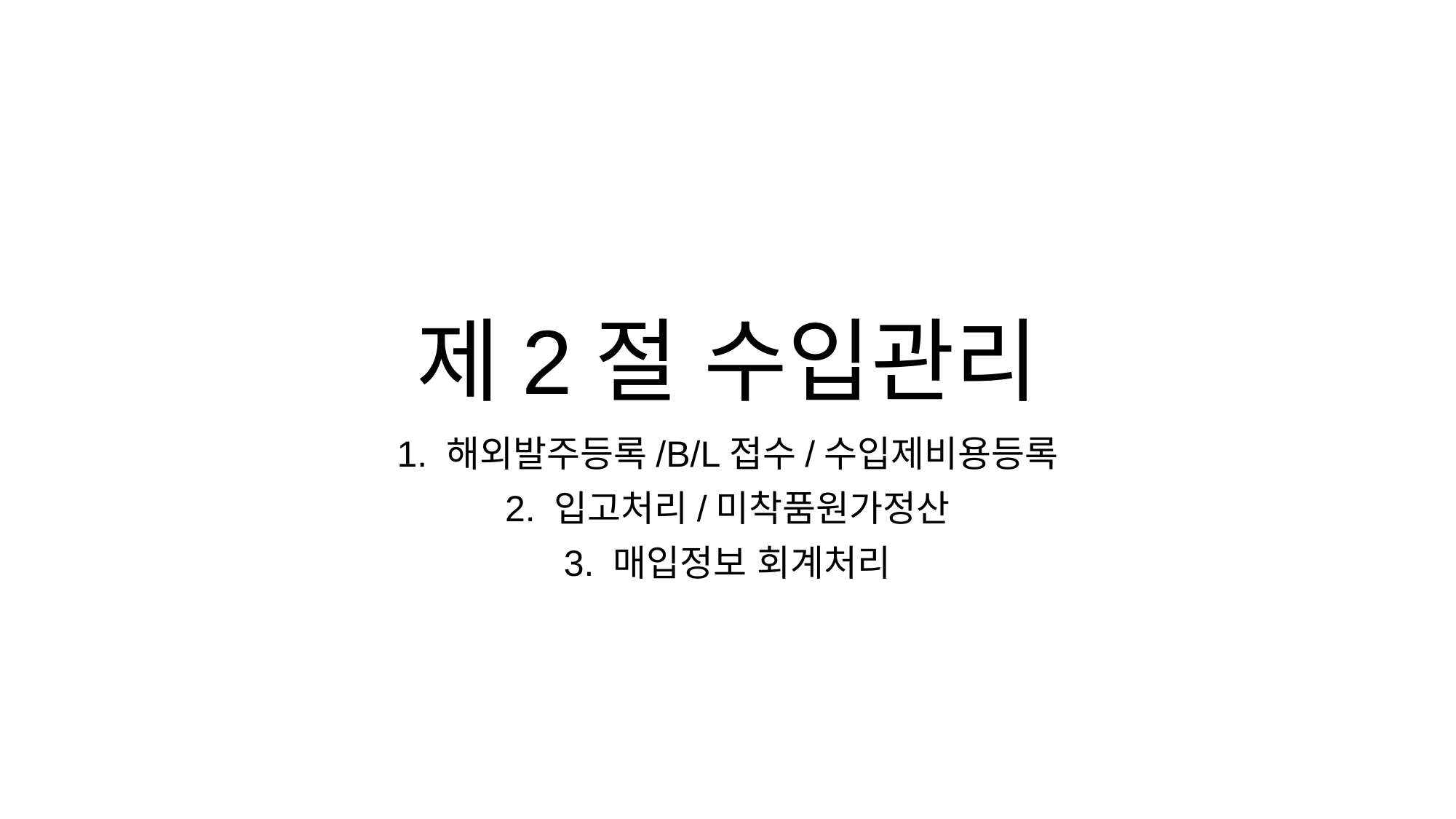

# 제2절 수입관리
1. 해외발주등록/B/L접수/수입제비용등록
2. 입고처리/미착품원가정산
3. 매입정보 회계처리